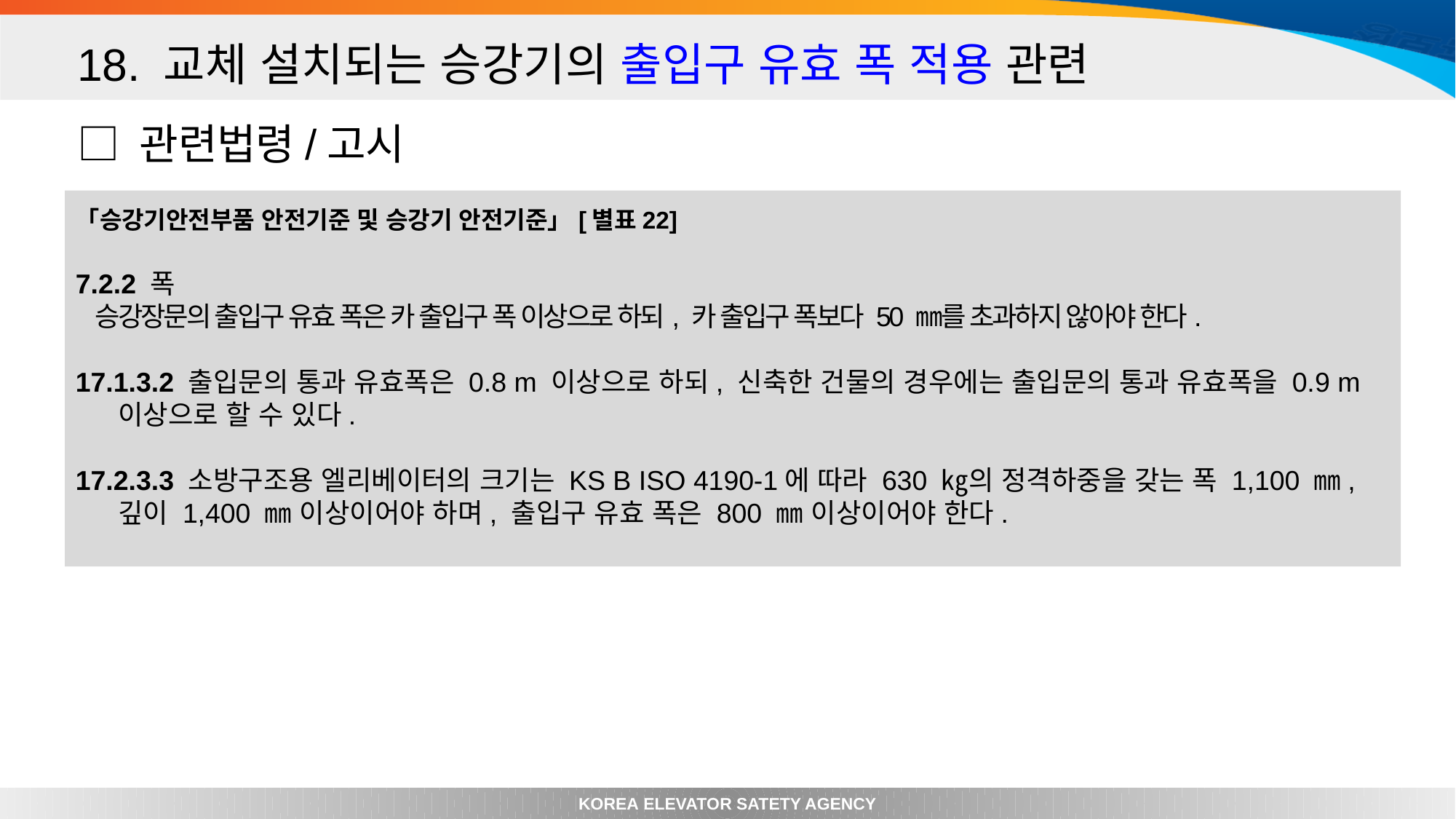

18. 교체 설치되는 승강기의 출입구 유효 폭 적용 관련
□ 관련법령/고시
「승강기안전부품 안전기준 및 승강기 안전기준」[별표22]

7.2.2 폭
  승강장문의 출입구 유효 폭은 카 출입구 폭 이상으로 하되, 카 출입구 폭보다 50 ㎜를 초과하지 않아야 한다.

17.1.3.2 출입문의 통과 유효폭은 0.8 m 이상으로 하되, 신축한 건물의 경우에는 출입문의 통과 유효폭을 0.9 m 이상으로 할 수 있다.

17.2.3.3 소방구조용 엘리베이터의 크기는 KS B ISO 4190-1에 따라 630 ㎏의 정격하중을 갖는 폭 1,100 ㎜, 깊이 1,400 ㎜ 이상이어야 하며, 출입구 유효 폭은 800 ㎜ 이상이어야 한다.